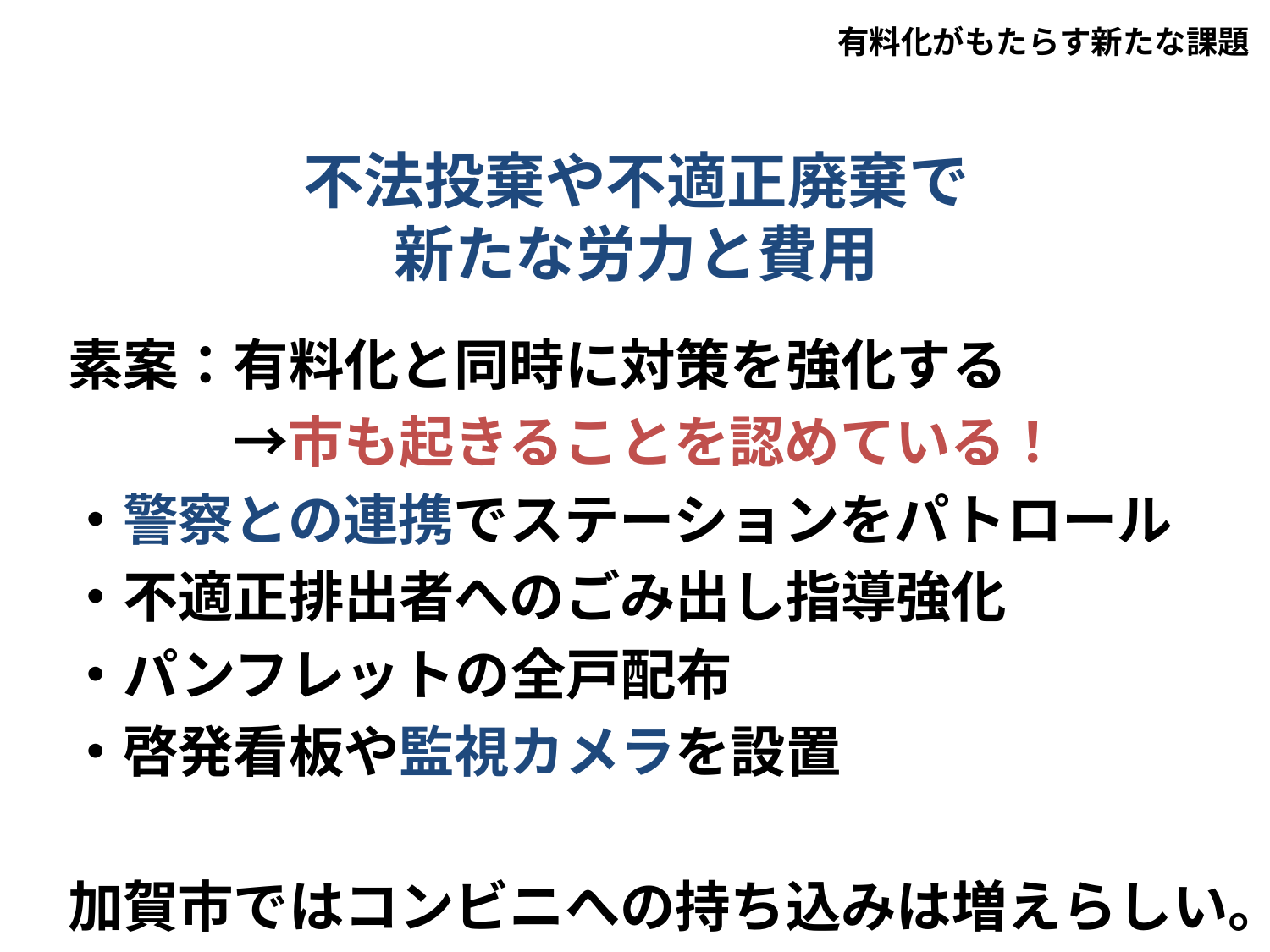

有料化がもたらす新たな課題
# 不法投棄や不適正廃棄で 新たな労力と費用
素案：有料化と同時に対策を強化する
　　　→市も起きることを認めている！
・警察との連携でステーションをパトロール
・不適正排出者へのごみ出し指導強化
・パンフレットの全戸配布
・啓発看板や監視カメラを設置

加賀市ではコンビニへの持ち込みは増えらしい。